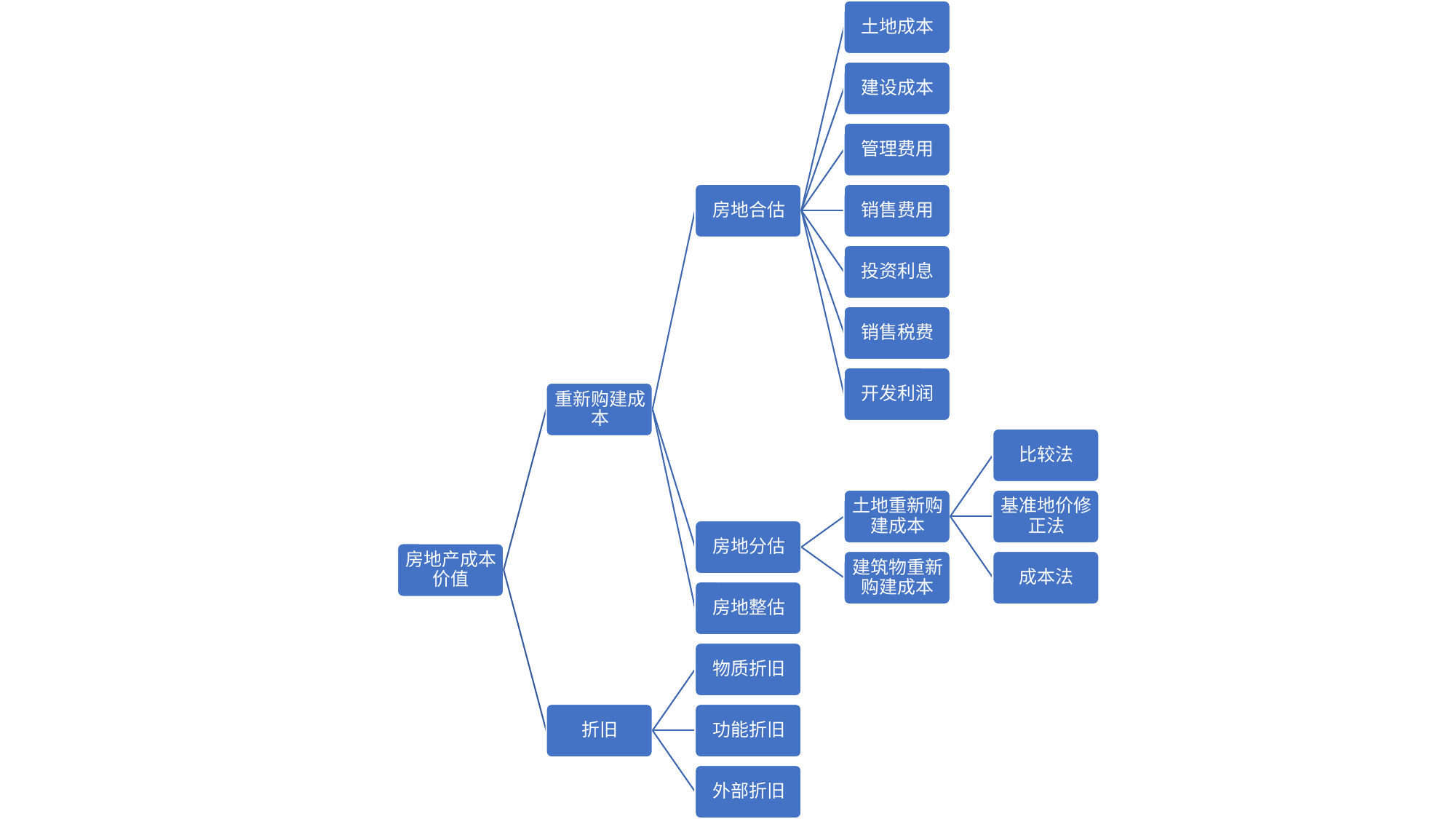

房地产成本价值

重新购建成本

房地合估

土地成本

建设成本

管理费用

销售费用

投资利息

销售税费

开发利润

房地分估

土地重新购建成本

比较法

基准地价修正法

成本法

建筑物重新购建成本

房地整估

折旧

物质折旧

功能折旧

外部折旧